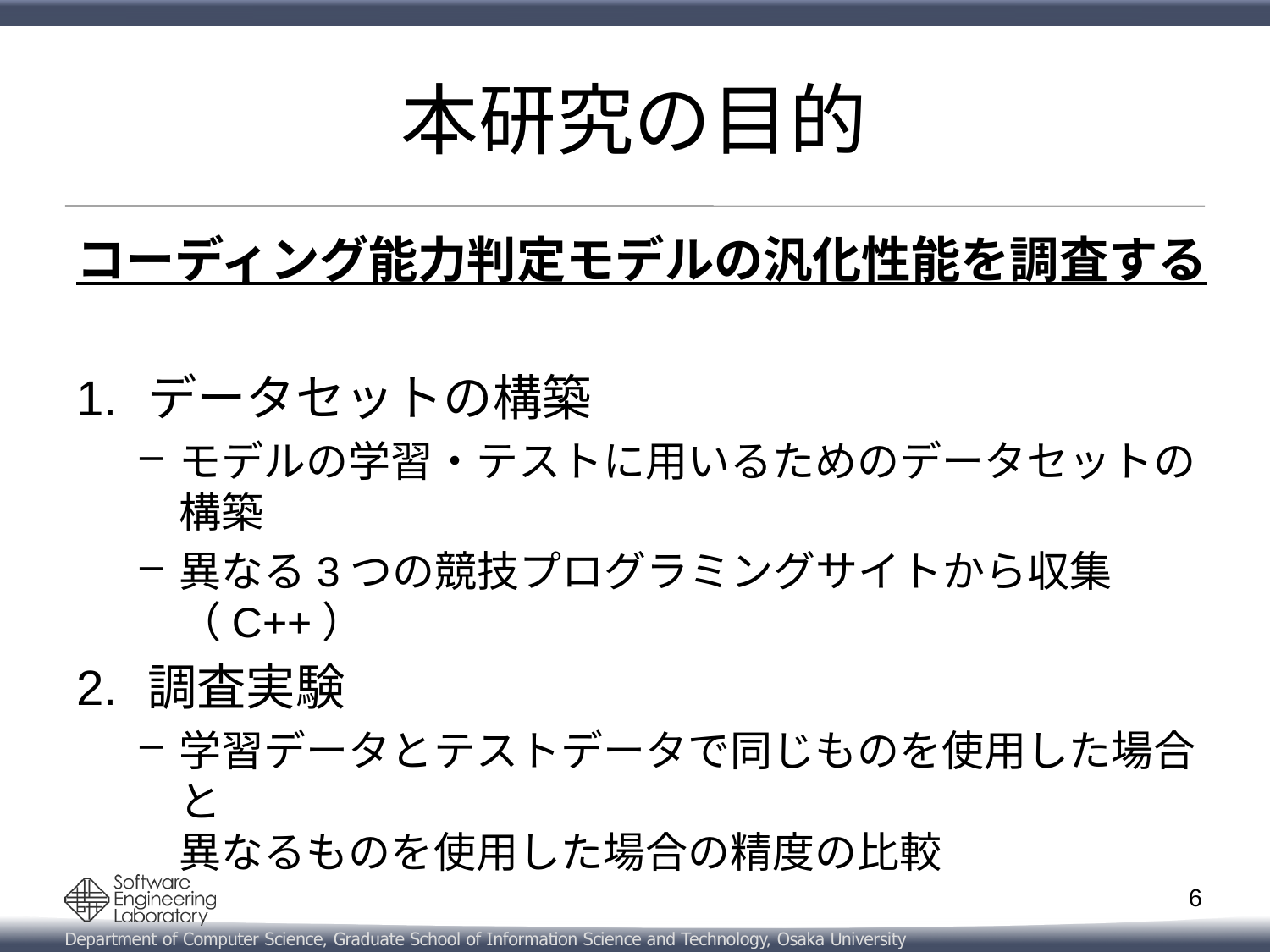

# 本研究の目的
コーディング能力判定モデルの汎化性能を調査する

データセットの構築
モデルの学習・テストに用いるためのデータセットの構築
異なる3つの競技プログラミングサイトから収集（C++）
調査実験
学習データとテストデータで同じものを使用した場合と
異なるものを使用した場合の精度の比較
6